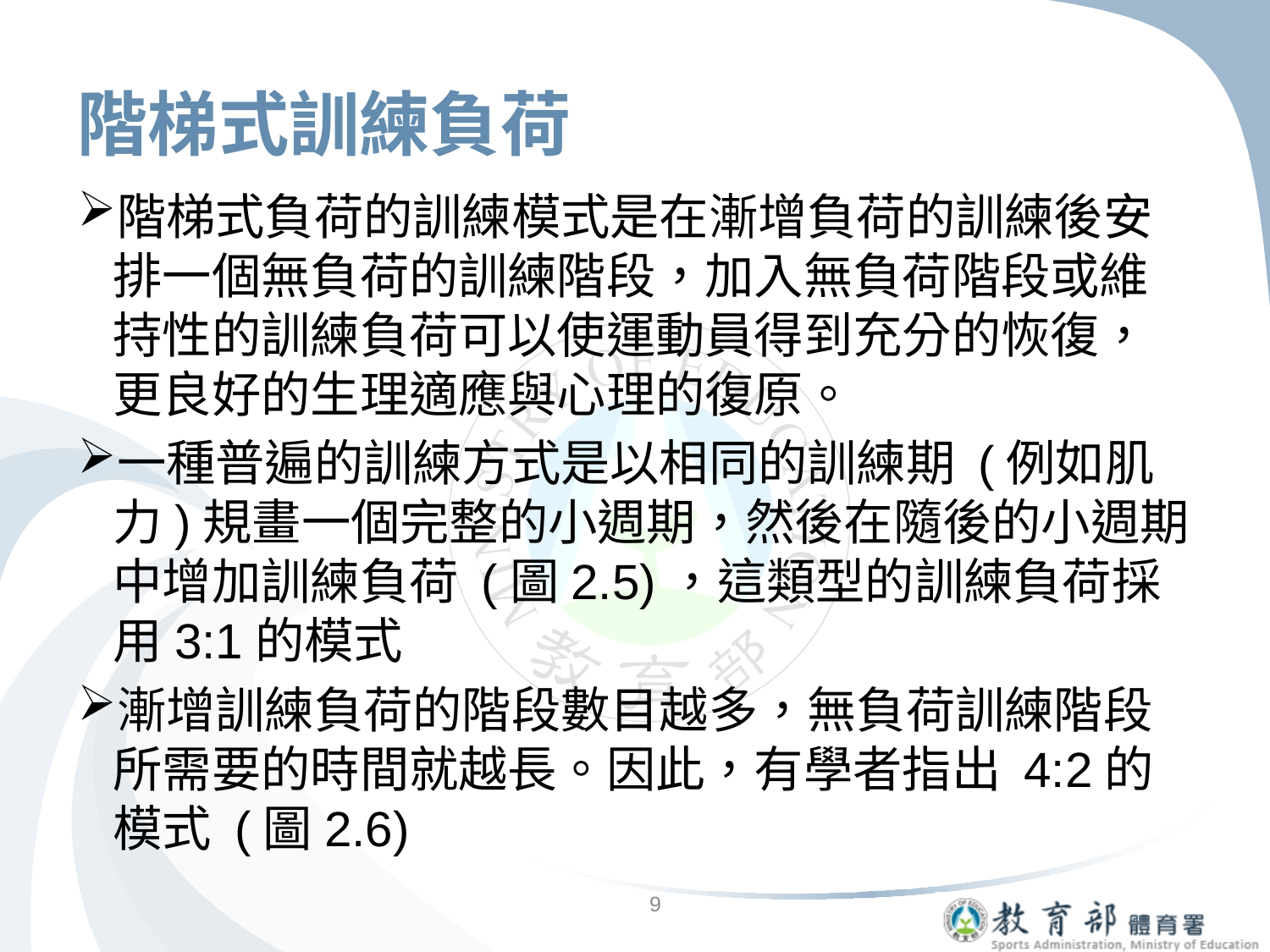

# 階梯式訓練負荷
階梯式負荷的訓練模式是在漸增負荷的訓練後安排一個無負荷的訓練階段，加入無負荷階段或維持性的訓練負荷可以使運動員得到充分的恢復，更良好的生理適應與心理的復原。
一種普遍的訓練方式是以相同的訓練期 (例如肌力)規畫一個完整的小週期，然後在隨後的小週期中增加訓練負荷 (圖2.5)，這類型的訓練負荷採用3:1的模式
漸增訓練負荷的階段數目越多，無負荷訓練階段所需要的時間就越長。因此，有學者指出 4:2的模式 (圖2.6)
9